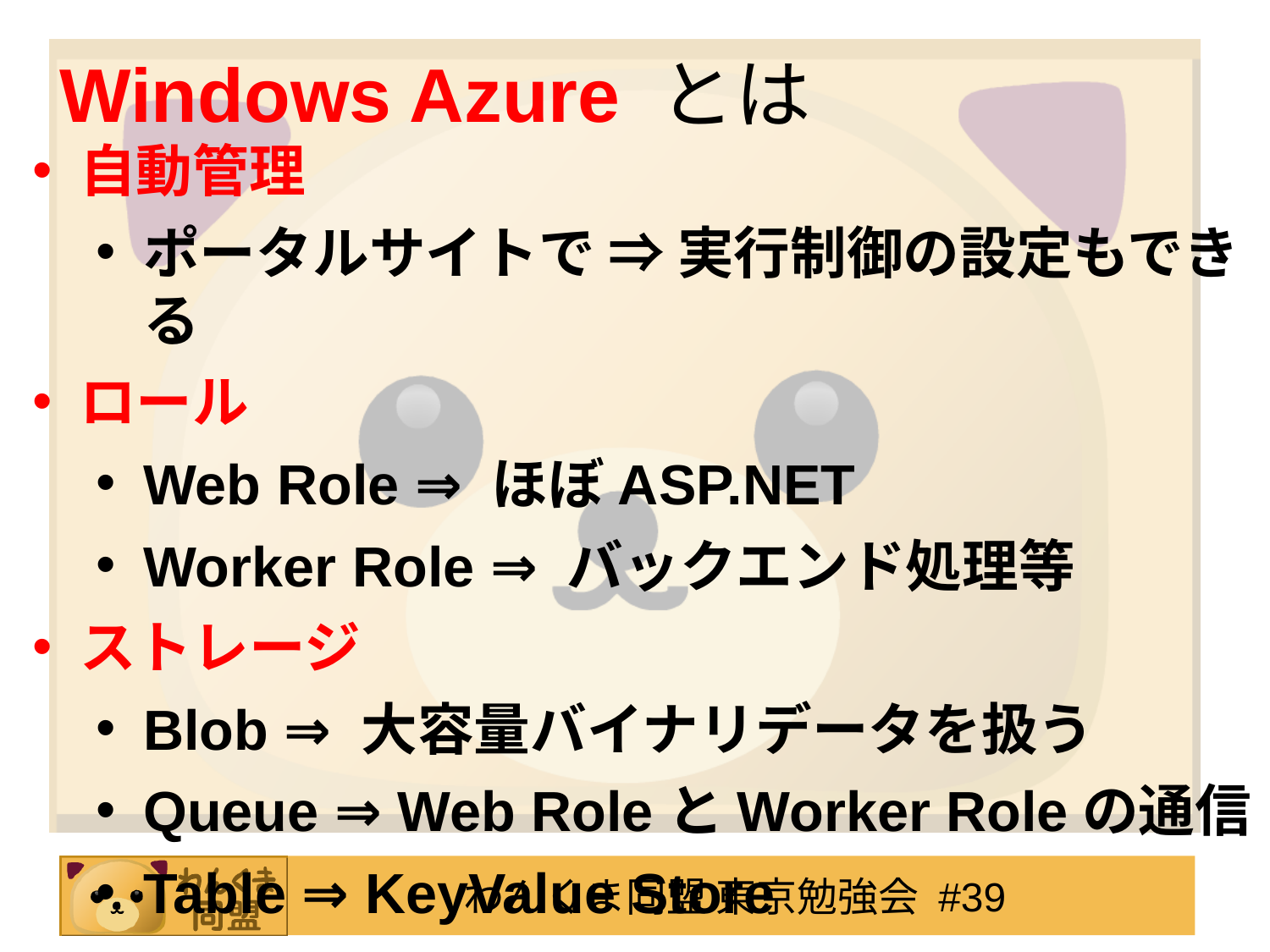

Windows Azure とは
自動管理
ポータルサイトで ⇒ 実行制御の設定もできる
ロール
Web Role ⇒ ほぼASP.NET
Worker Role ⇒ バックエンド処理等
ストレージ
Blob ⇒ 大容量バイナリデータを扱う
Queue ⇒ Web RoleとWorker Roleの通信
Table ⇒ KeyValue Store